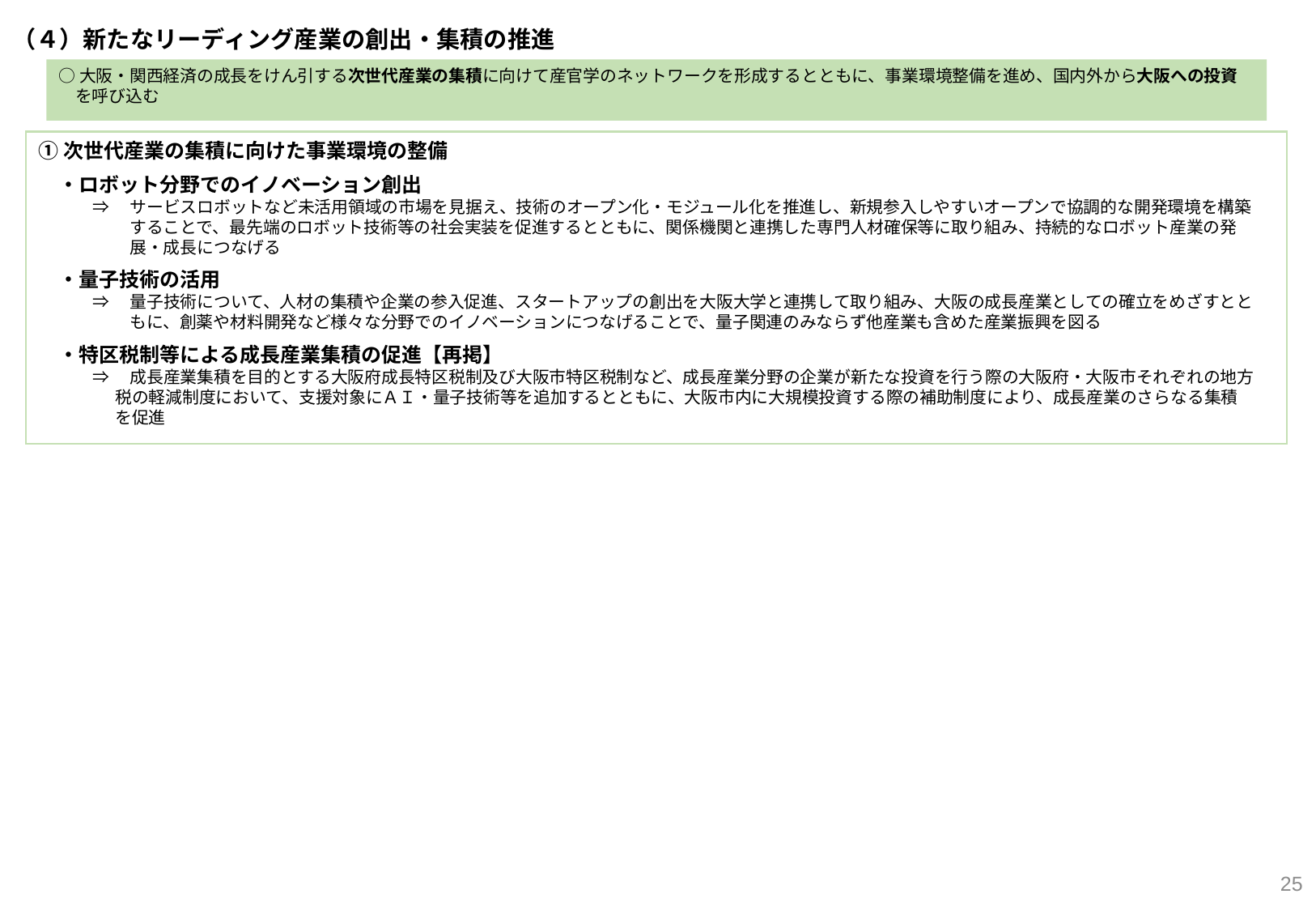

（４）新たなリーディング産業の創出・集積の推進
○大阪・関西経済の成長をけん引する次世代産業の集積に向けて産官学のネットワークを形成するとともに、事業環境整備を進め、国内外から大阪への投資
　を呼び込む

①次世代産業の集積に向けた事業環境の整備
　・ロボット分野でのイノベーション創出
　　　 ⇒ 　サービスロボットなど未活用領域の市場を見据え、技術のオープン化・モジュール化を推進し、新規参入しやすいオープンで協調的な開発環境を構築
　　　　　  することで、最先端のロボット技術等の社会実装を促進するとともに、関係機関と連携した専門人材確保等に取り組み、持続的なロボット産業の発
　　　　　  展・成長につなげる
　・量子技術の活用
　　　 ⇒ 　量子技術について、人材の集積や企業の参入促進、スタートアップの創出を大阪大学と連携して取り組み、大阪の成長産業としての確立をめざすとと
　　　　　  もに、創薬や材料開発など様々な分野でのイノベーションにつなげることで、量子関連のみならず他産業も含めた産業振興を図る
　・特区税制等による成長産業集積の促進【再掲】
　　　 ⇒ 　成長産業集積を目的とする大阪府成長特区税制及び大阪市特区税制など、成長産業分野の企業が新たな投資を行う際の大阪府・大阪市それぞれの地方
                   税の軽減制度において、支援対象にＡＩ・量子技術等を追加するとともに、大阪市内に大規模投資する際の補助制度により、成長産業のさらなる集積
                   を促進

25